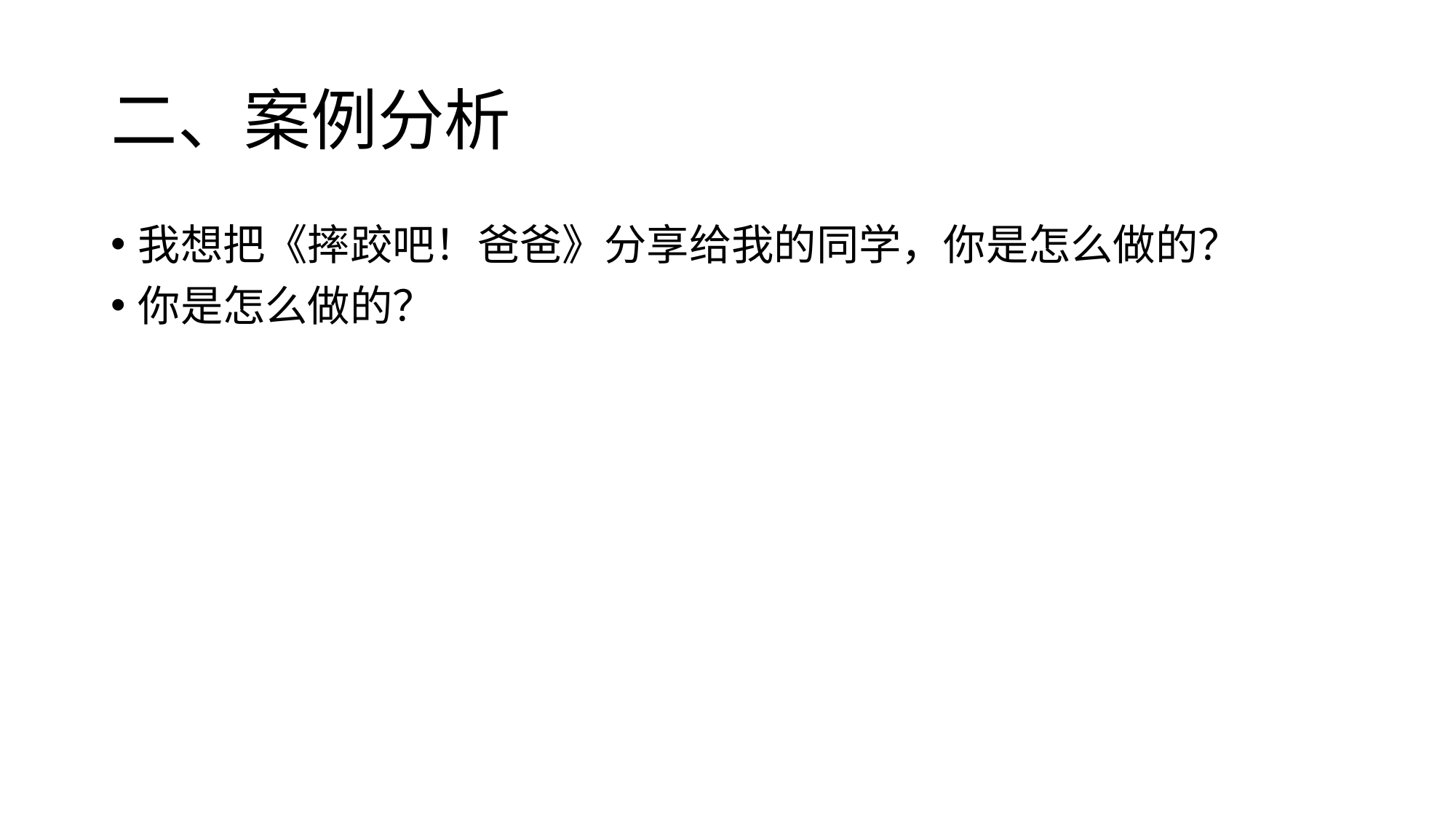

# 二、案例分析
我想把《摔跤吧！爸爸》分享给我的同学，你是怎么做的？
你是怎么做的？